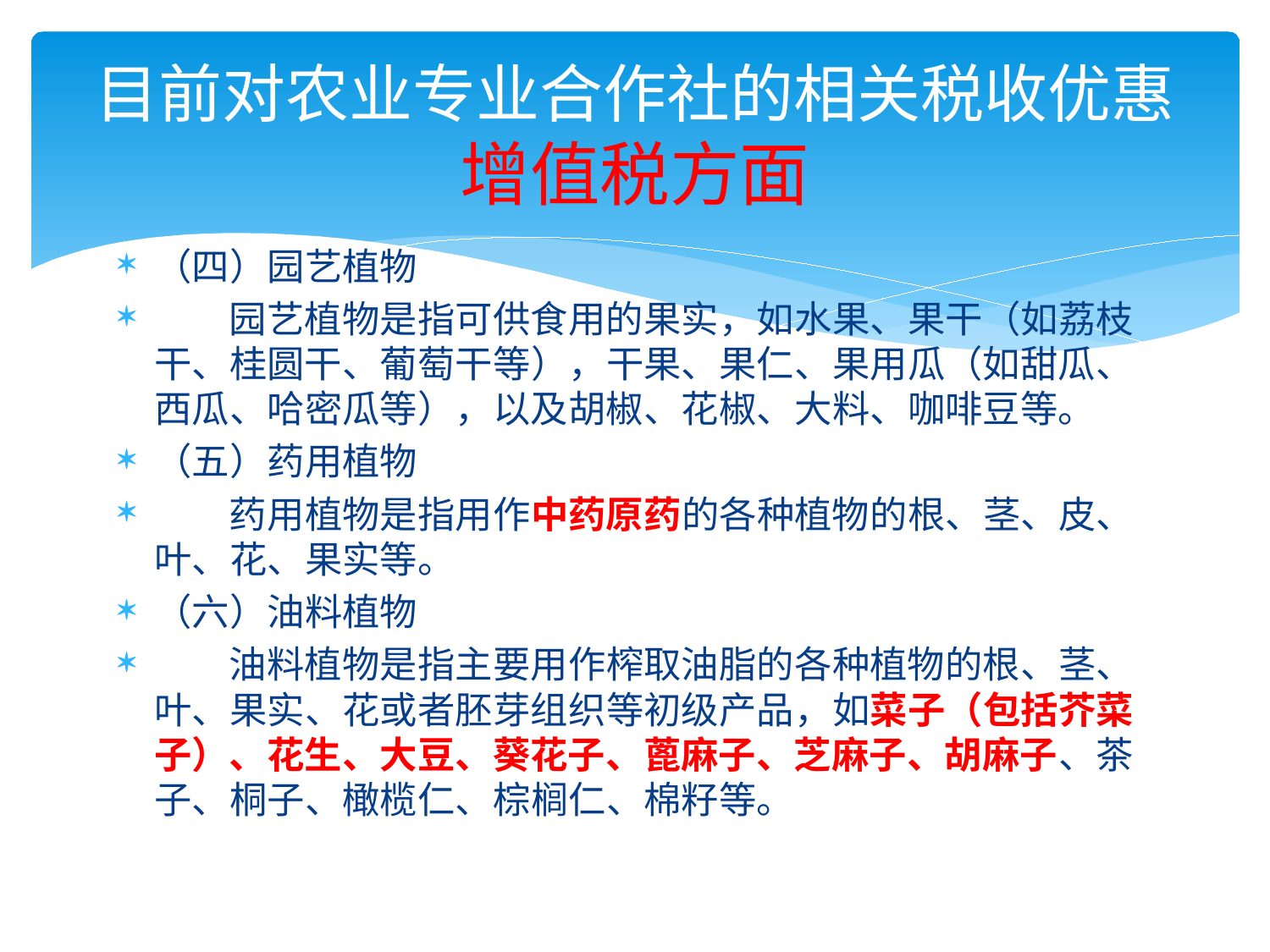

# 目前对农业专业合作社的相关税收优惠增值税方面
（四）园艺植物
　　园艺植物是指可供食用的果实，如水果、果干（如荔枝干、桂圆干、葡萄干等），干果、果仁、果用瓜（如甜瓜、西瓜、哈密瓜等），以及胡椒、花椒、大料、咖啡豆等。
（五）药用植物
　　药用植物是指用作中药原药的各种植物的根、茎、皮、叶、花、果实等。
（六）油料植物
　　油料植物是指主要用作榨取油脂的各种植物的根、茎、叶、果实、花或者胚芽组织等初级产品，如菜子（包括芥菜子）、花生、大豆、葵花子、蓖麻子、芝麻子、胡麻子、茶子、桐子、橄榄仁、棕榈仁、棉籽等。